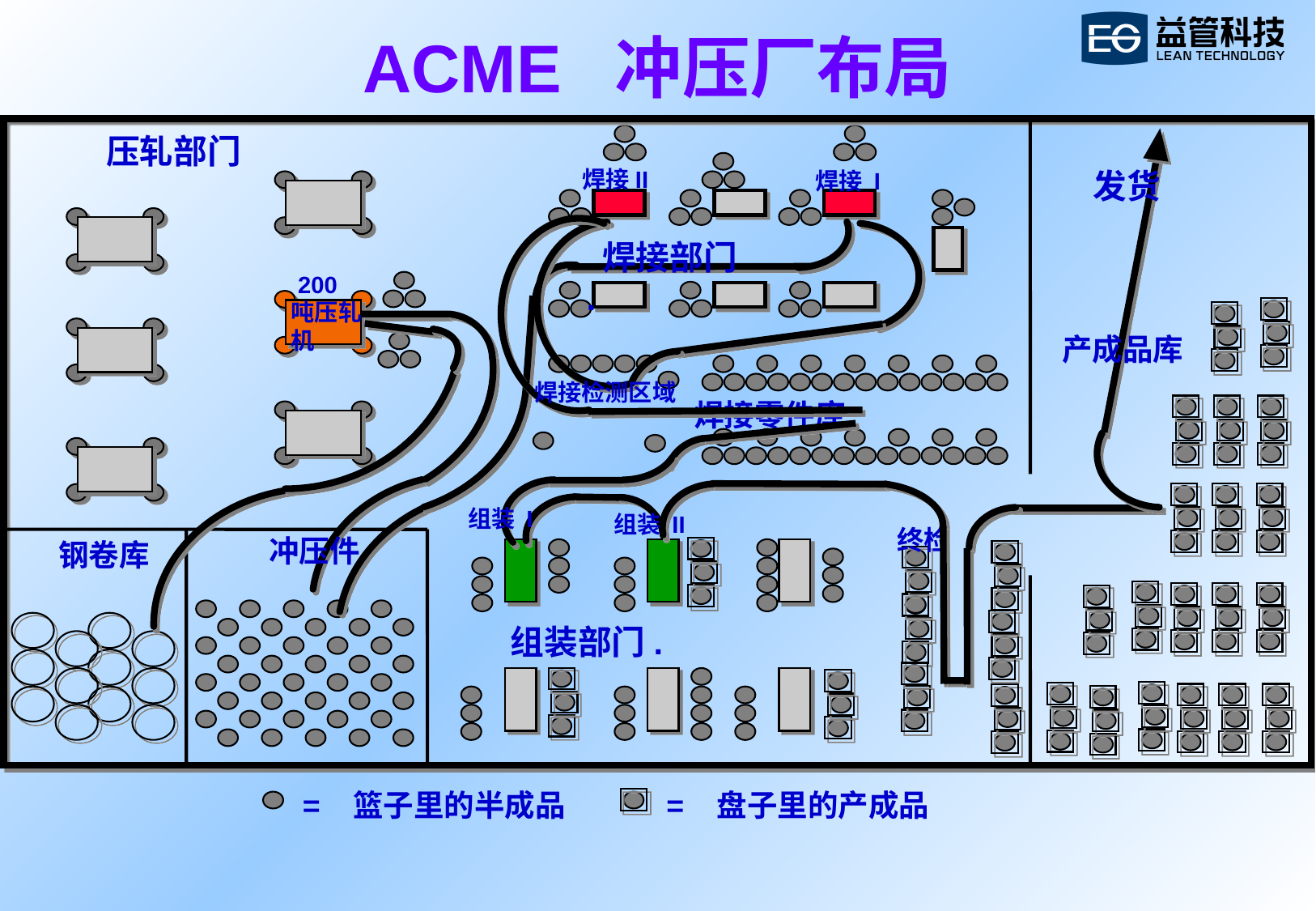

# ACME  冲压厂布局

 压轧部门

 焊接II
 发货
 焊接 I

 焊接部门
.

 200吨压轧机

 产成品库

 焊接检测区域

 焊接零件库

 终检

 组装 I
 组装 II

 冲压件

 钢卷库

 组装部门.

=   盘子里的产成品
=   篮子里的半成品